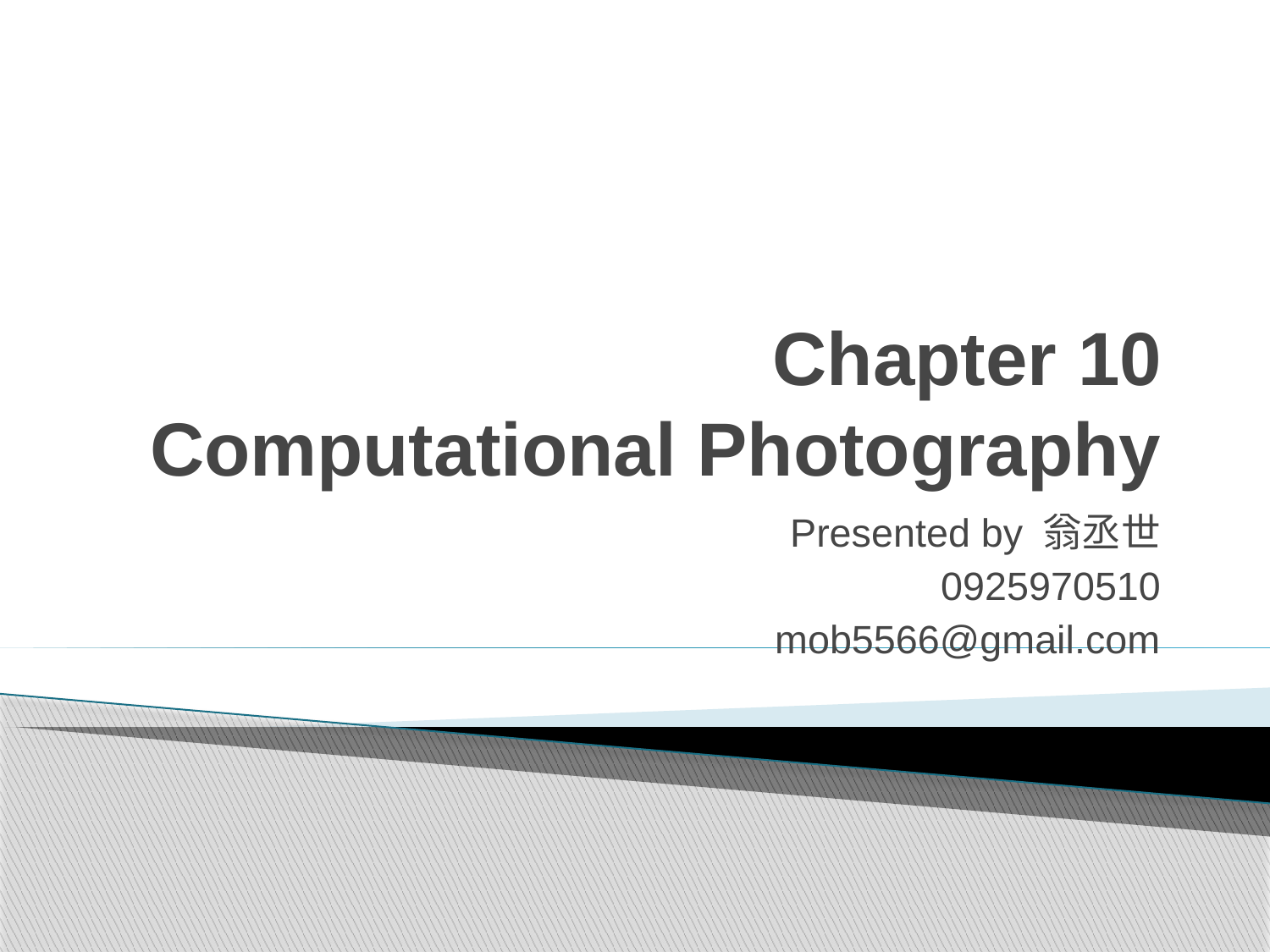

# Chapter 10 Computational Photography
Presented by 翁丞世
0925970510
mob5566@gmail.com